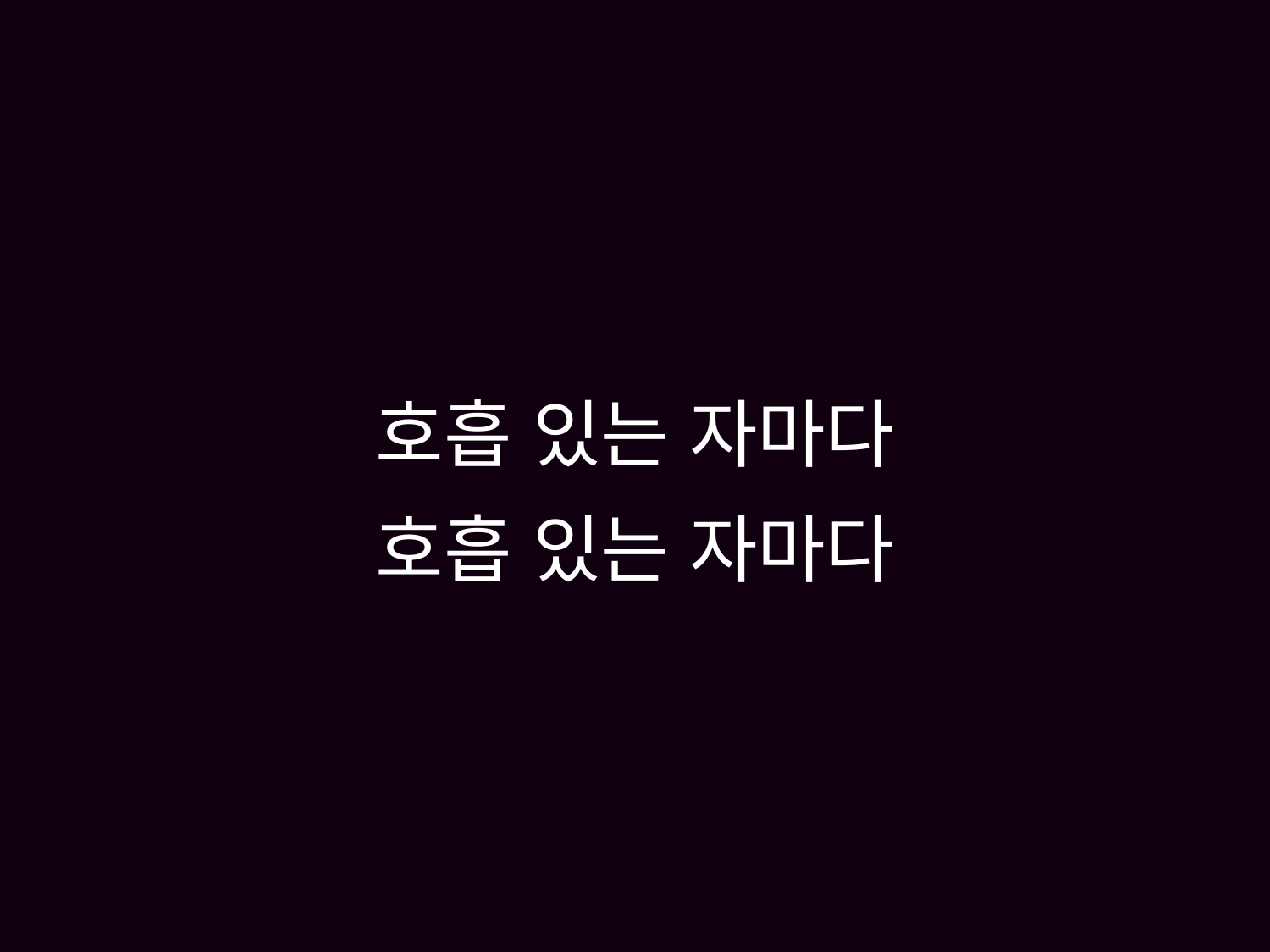

# 호흡 있는 자마다 호흡 있는 자마다